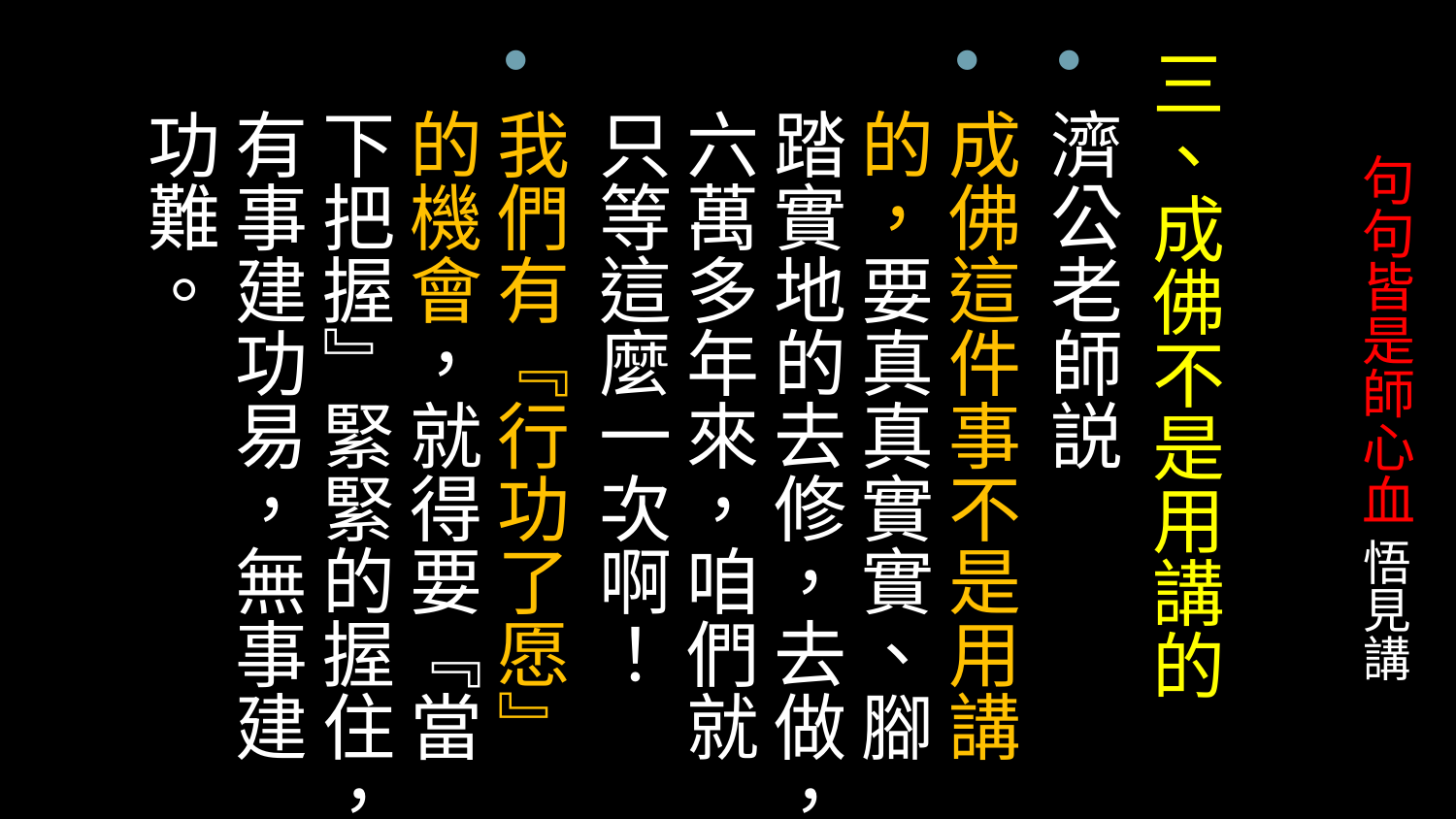

三、成佛不是用講的
濟公老師説
成佛這件事不是用講的，要真真實實、腳踏實地的去修，去做，六萬多年來，咱們就只等這麼一次啊！
我們有『行功了愿』的機會，就得要『當下把握』緊緊的握住，有事建功易，無事建功難。

# 句句皆是師心血 悟見講